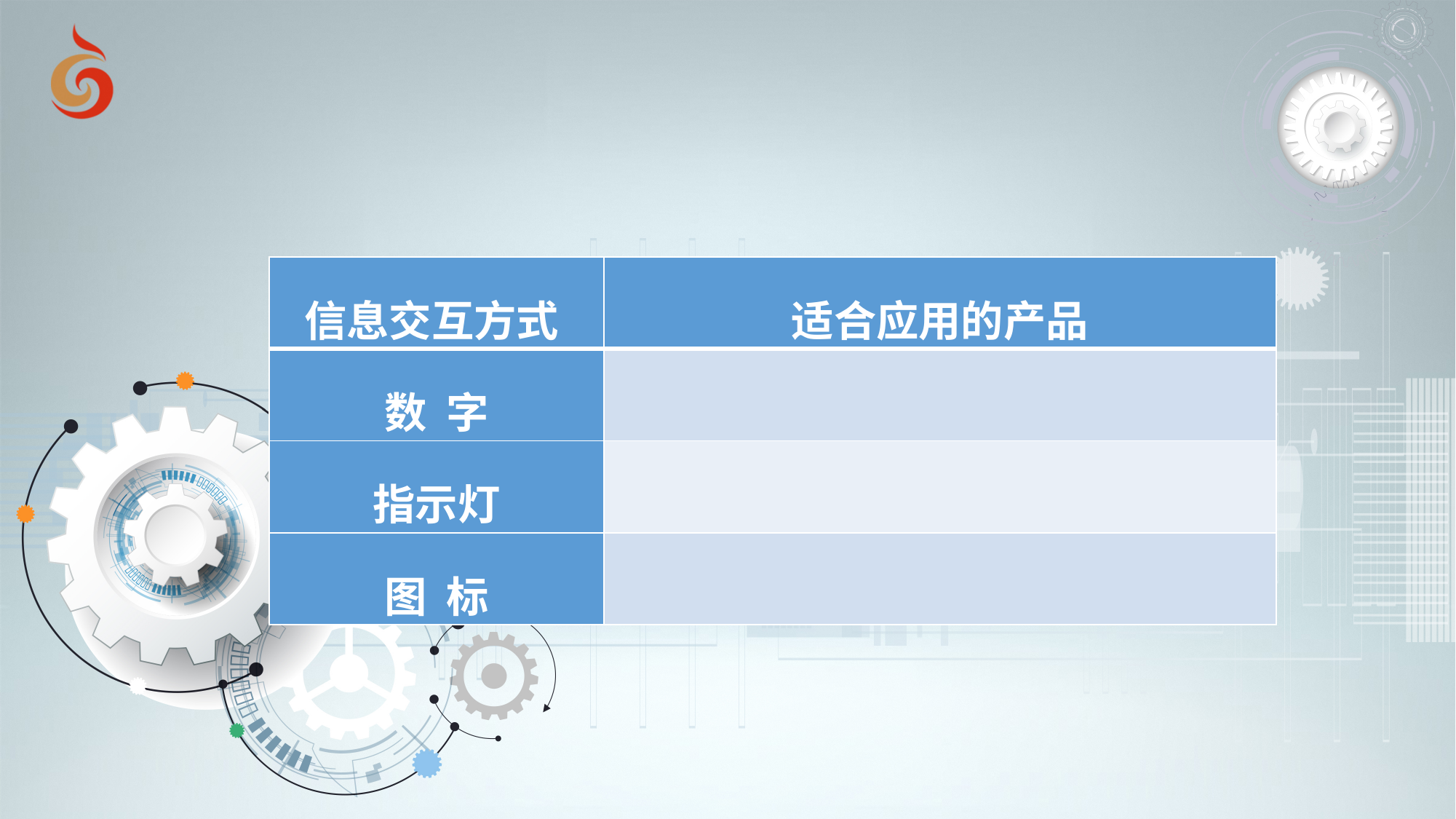

| 信息交互方式 | 适合应用的产品 |
| --- | --- |
| 数 字 |  |
| 指示灯 |  |
| 图 标 |  |